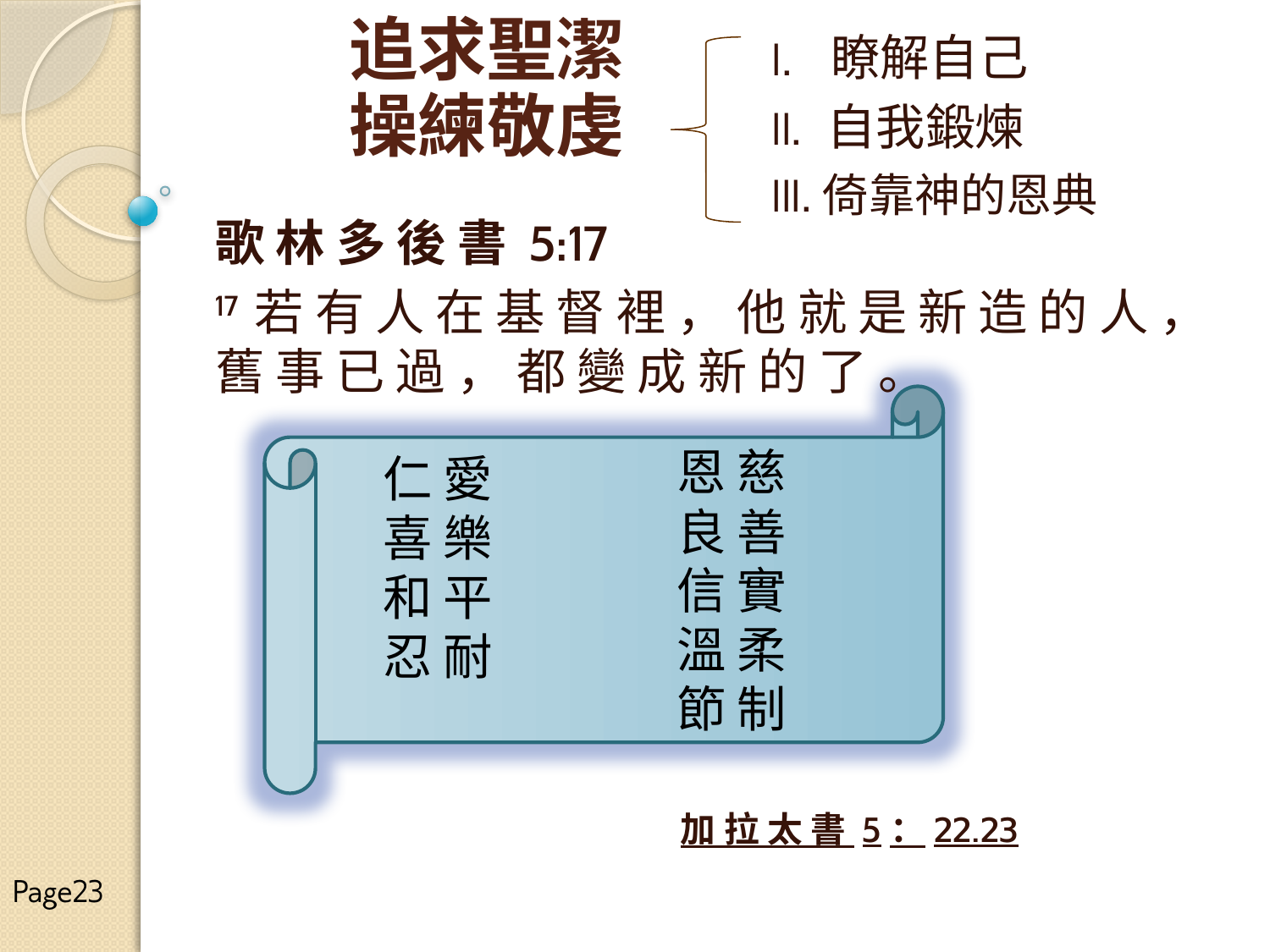

追求聖潔
I.  瞭解自己
II. 自我鍛煉
III.倚靠神的恩典

操練敬虔
歌 林 多 後 書 5:17
17 若 有 人 在 基 督 裡 ， 他 就 是 新 造 的 人 ， 舊 事 已 過 ， 都 變 成 新 的 了 。

仁 愛
喜 樂
和 平
忍 耐

恩 慈
良 善
信 實
溫 柔
節 制

加 拉 太 書 5：22.23
Page23